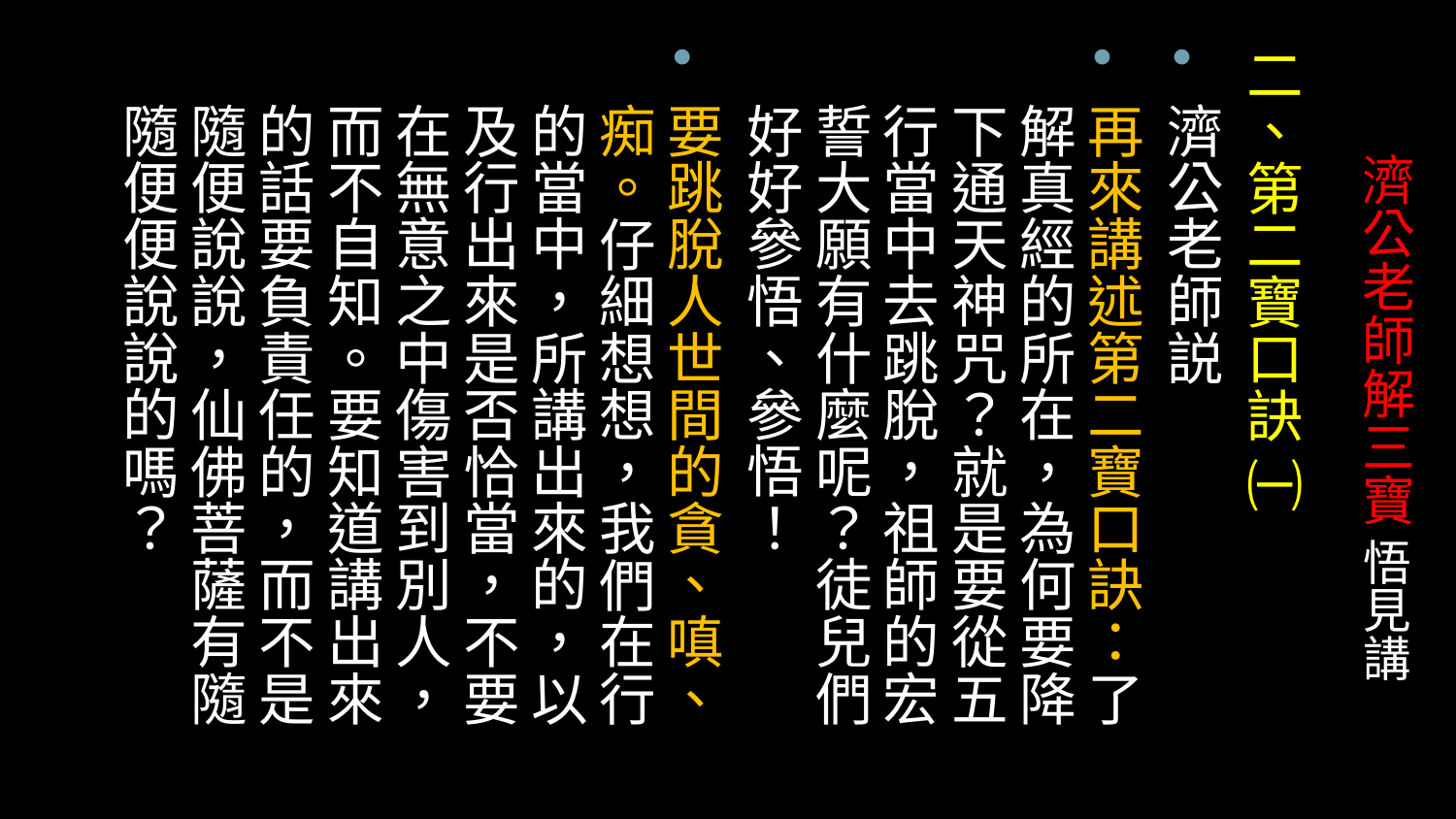

二、第二寶口訣 ㈠
濟公老師説
再來講述第二寶口訣：了解真經的所在，為何要降下通天神咒？就是要從五行當中去跳脫，祖師的宏誓大願有什麼呢？徒兒們好好參悟、參悟！
要跳脫人世間的貪、嗔、痴。仔細想想，我們在行的當中，所講出來的，以及行出來是否恰當，不要在無意之中傷害到別人，而不自知。要知道講出來的話要負責任的，而不是隨便說說，仙佛菩薩有隨隨便便說說的嗎？

# 濟公老師解三寶 悟見講